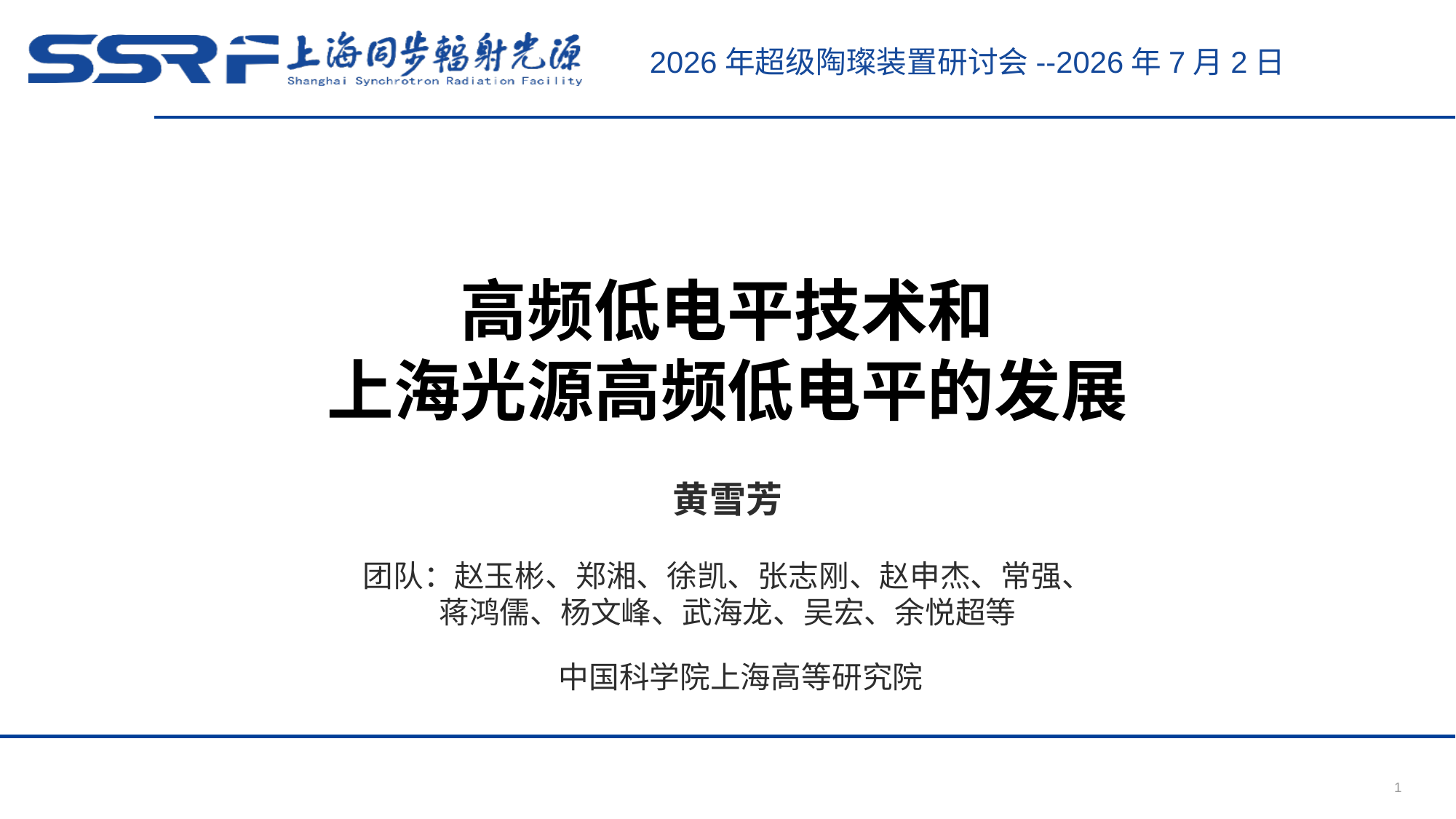

2026年超级陶璨装置研讨会--2026年7月2日
高频低电平技术和
上海光源高频低电平的发展
黄雪芳

团队：赵玉彬、郑湘、徐凯、张志刚、赵申杰、常强、
蒋鸿儒、杨文峰、武海龙、吴宏、余悦超等
中国科学院上海高等研究院
1